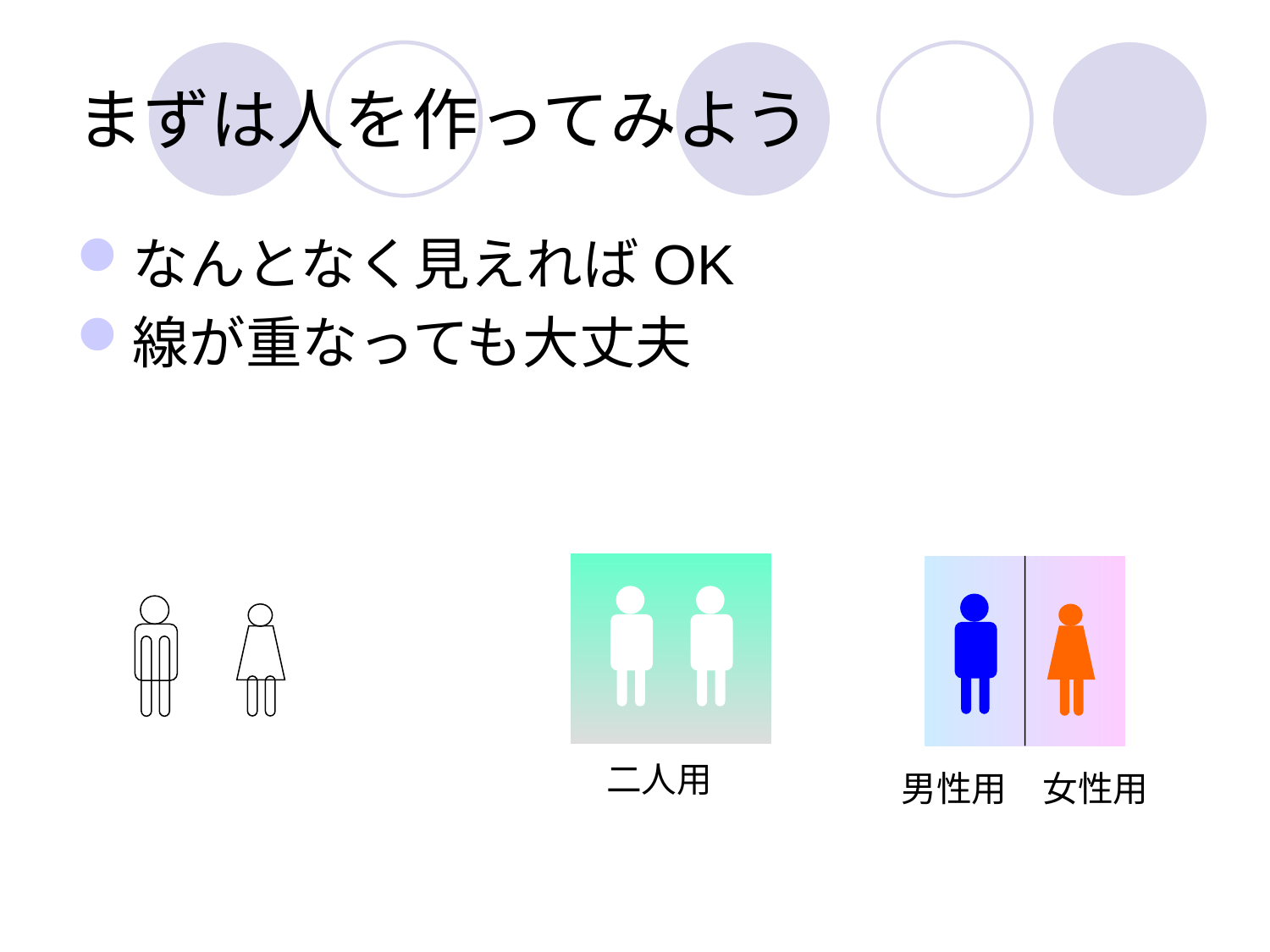

# まずは人を作ってみよう
なんとなく見えればOK
線が重なっても大丈夫

二人用
男性用　女性用